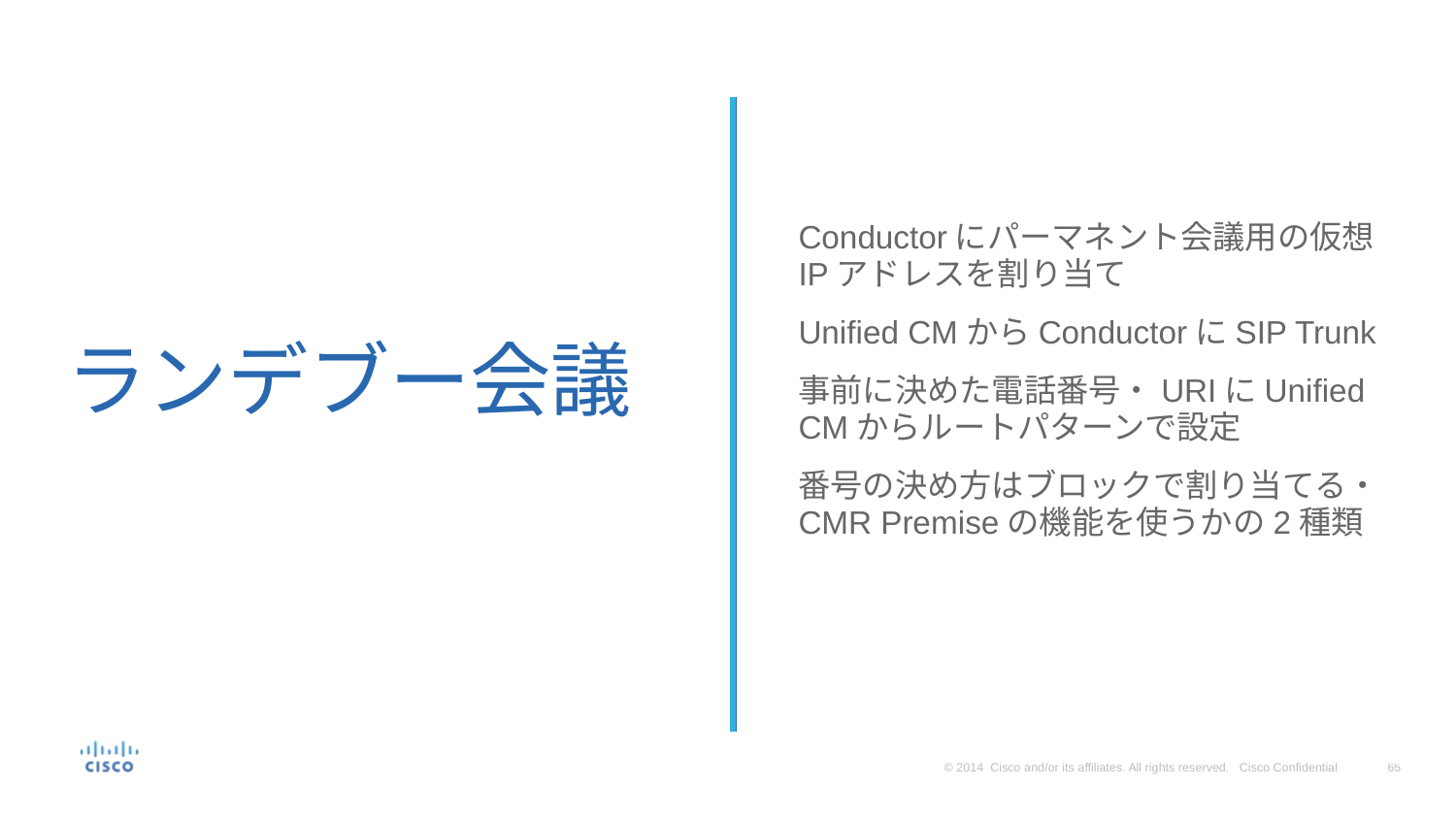

Conductorにパーマネント会議用の仮想IPアドレスを割り当て
Unified CMからConductorにSIP Trunk
事前に決めた電話番号・URIにUnified CMからルートパターンで設定
番号の決め方はブロックで割り当てる・CMR Premiseの機能を使うかの2種類

# ランデブー会議